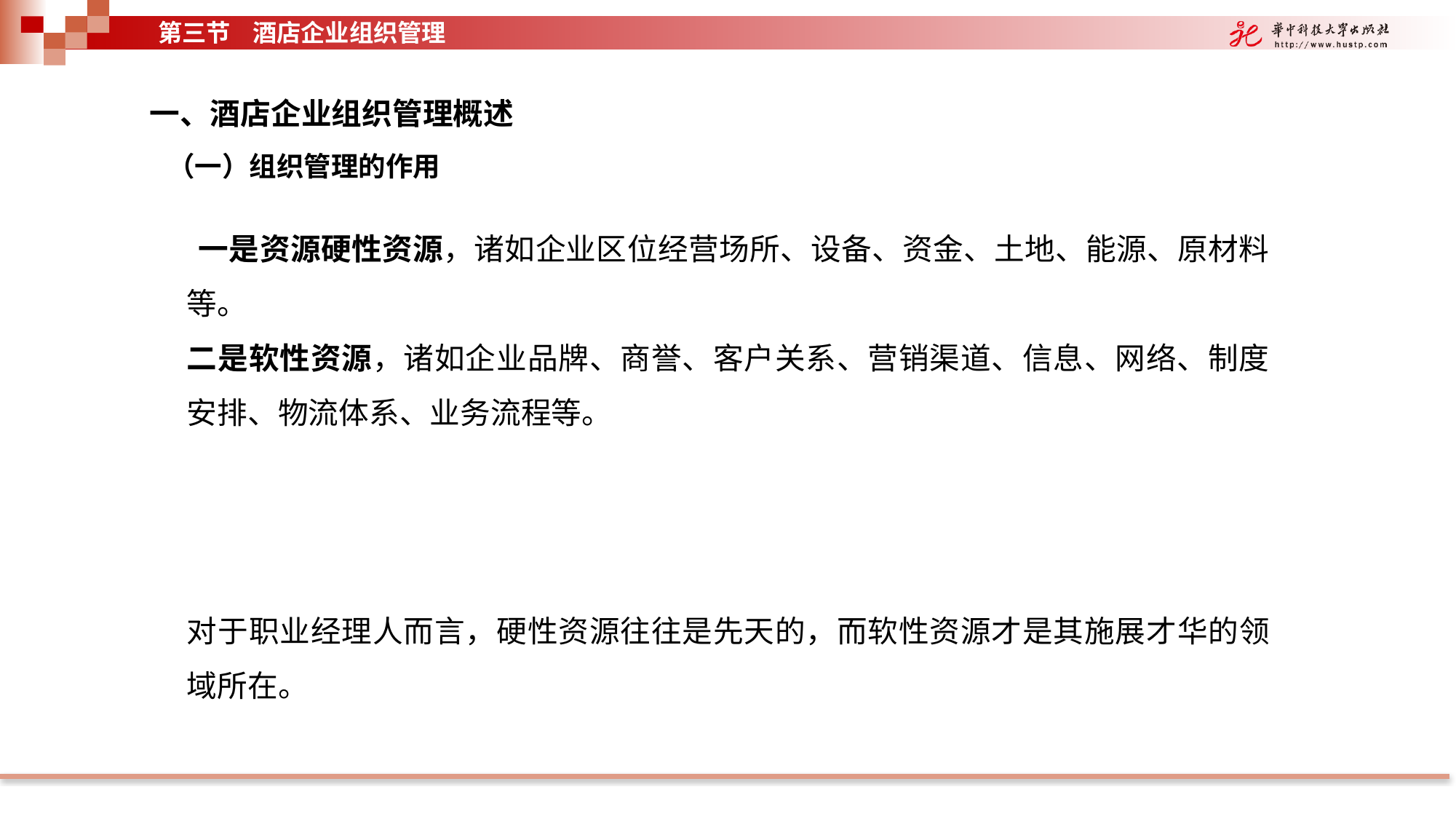

第三节    酒店企业组织管理
一、酒店企业组织管理概述
（一）组织管理的作用
 一是资源硬性资源，诸如企业区位经营场所、设备、资金、土地、能源、原材料等。
二是软性资源，诸如企业品牌、商誉、客户关系、营销渠道、信息、网络、制度安排、物流体系、业务流程等。

对于职业经理人而言，硬性资源往往是先天的，而软性资源才是其施展才华的领域所在。